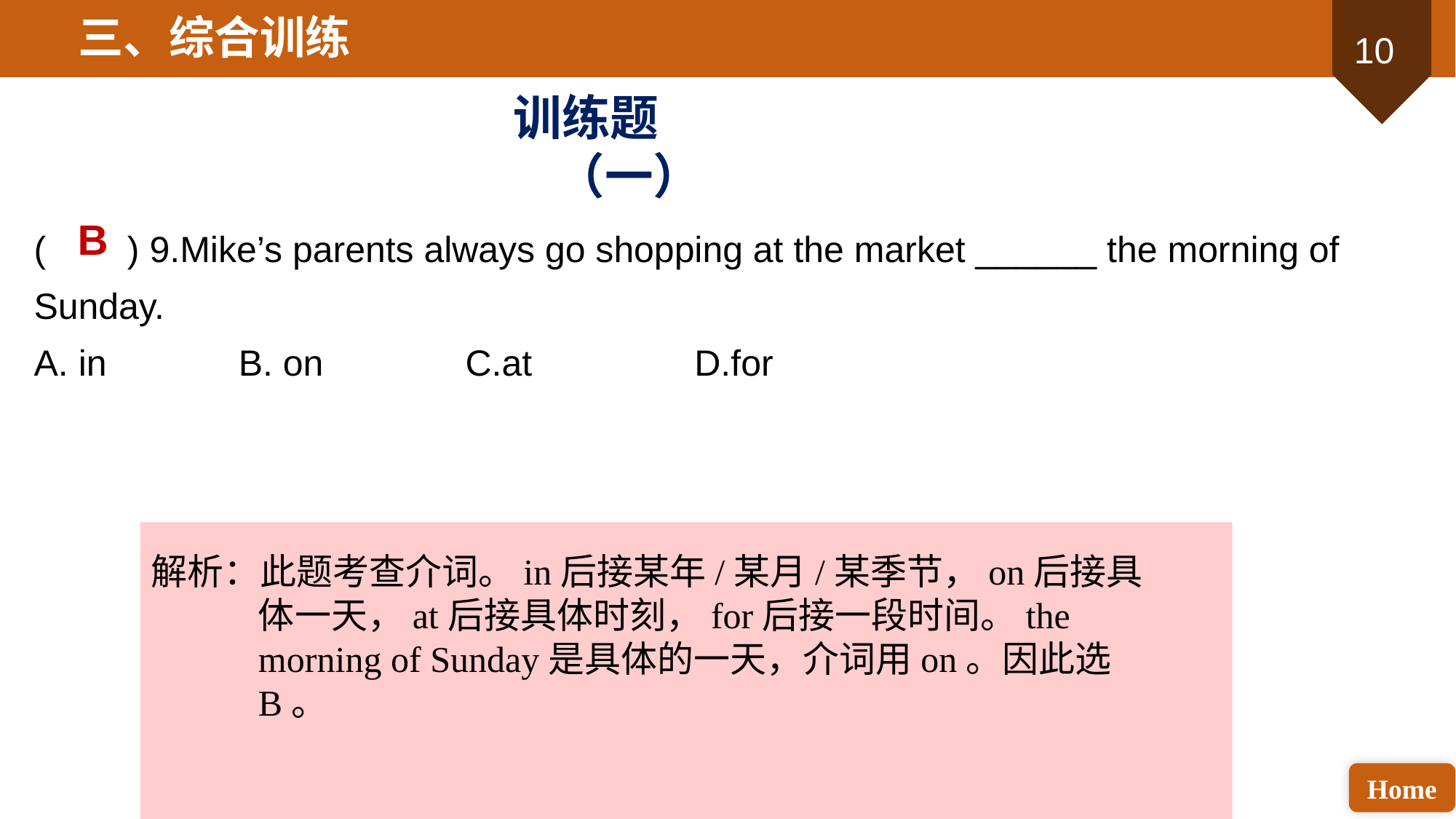

三、综合训练
训练题（一）
B
(        ) 9.Mike’s parents always go shopping at the market ______ the morning of Sunday.
A. in             B. on              C.at                D.for

解析：此题考查介词。in后接某年/某月/某季节，on后接具体一天，at后接具体时刻，for后接一段时间。the morning of Sunday是具体的一天，介词用on。因此选B。